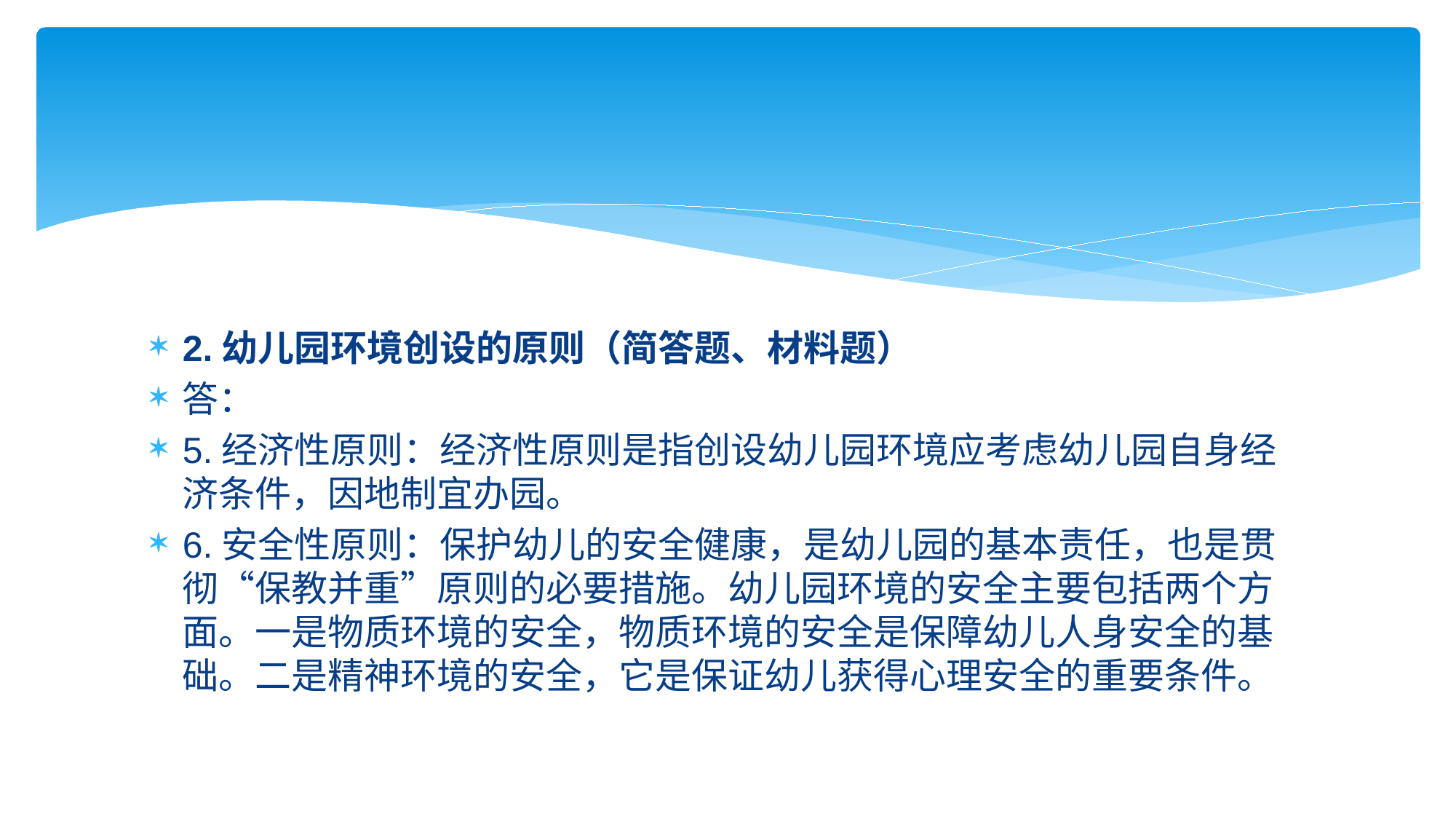

#
2.幼儿园环境创设的原则（简答题、材料题）
答：
5.经济性原则：经济性原则是指创设幼儿园环境应考虑幼儿园自身经济条件，因地制宜办园。
6.安全性原则：保护幼儿的安全健康，是幼儿园的基本责任，也是贯彻“保教并重”原则的必要措施。幼儿园环境的安全主要包括两个方面。一是物质环境的安全，物质环境的安全是保障幼儿人身安全的基础。二是精神环境的安全，它是保证幼儿获得心理安全的重要条件。